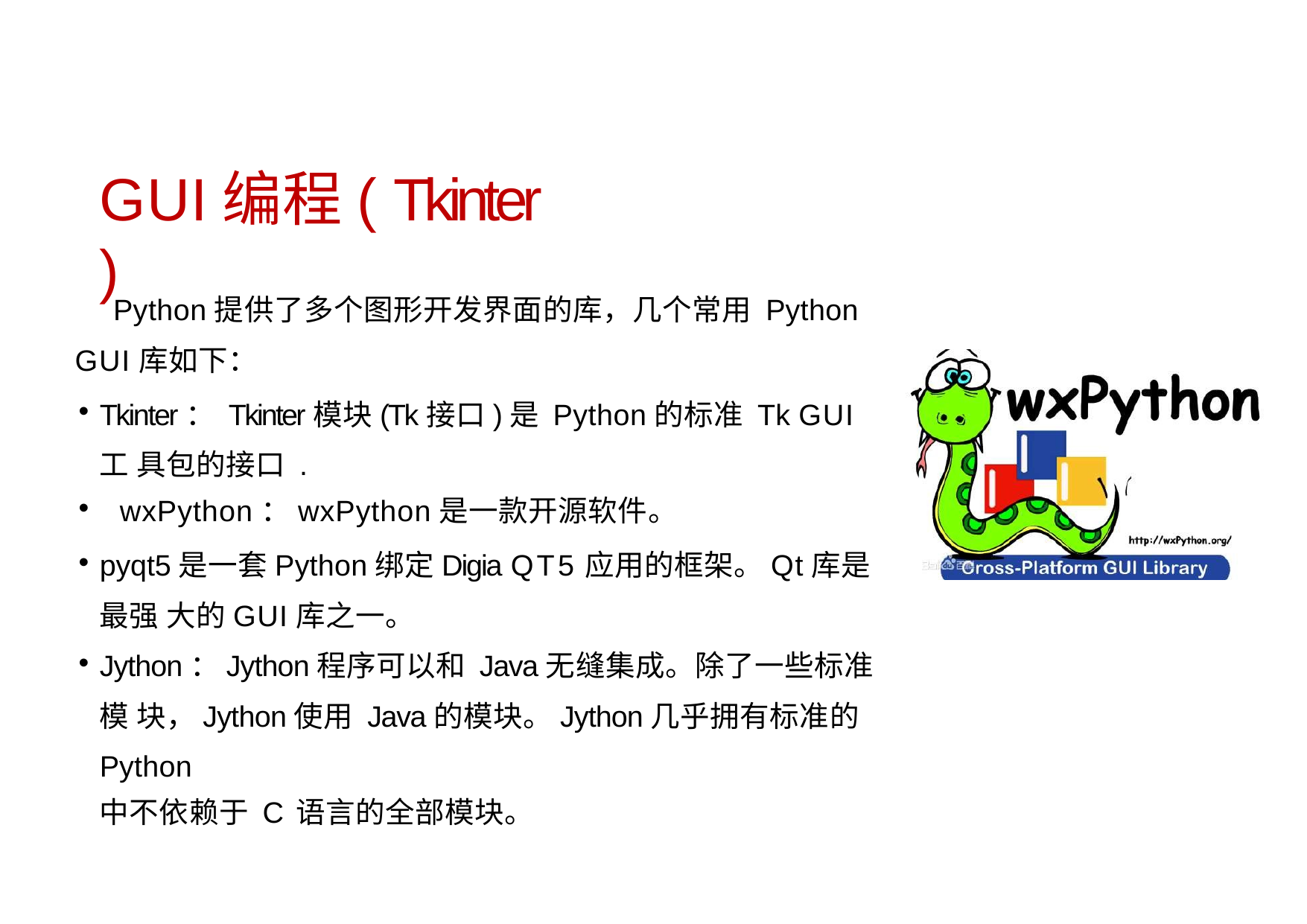

# GUI编程( Tkinter )
Python提供了多个图形开发界面的库，几个常用 Python
GUI库如下：
Tkinter： Tkinter模块(Tk接口)是 Python的标准 Tk GUI工 具包的接口 .
wxPython：wxPython是一款开源软件。
pyqt5是一套Python绑定Digia QT5应用的框架。Qt库是最强 大的GUI库之一。
Jython：Jython程序可以和 Java无缝集成。除了一些标准模 块，Jython使用 Java的模块。Jython几乎拥有标准的Python
中不依赖于 C语言的全部模块。